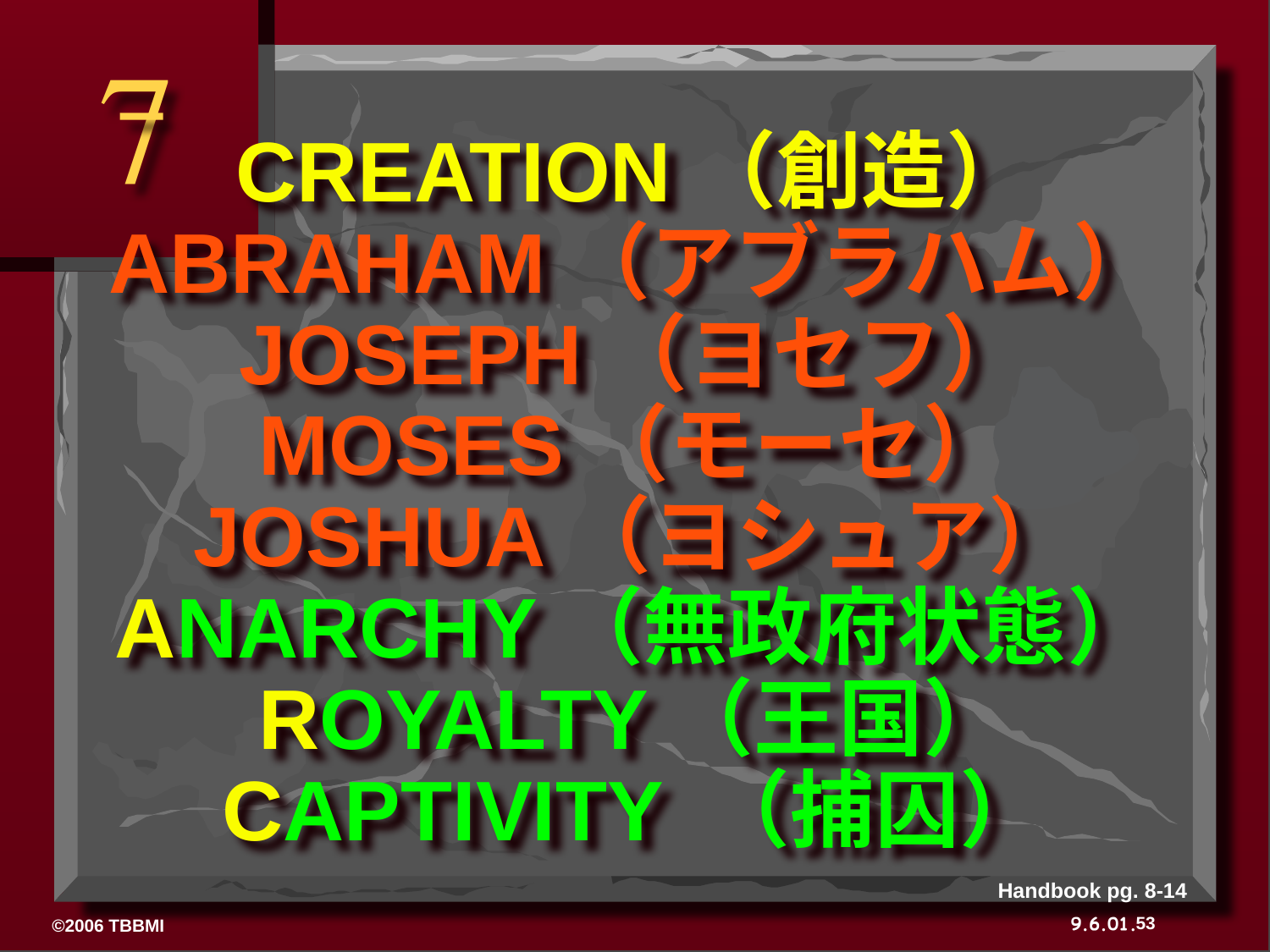

7

# CREATION（創造） ABRAHAM（アブラハム） JOSEPH（ヨセフ） MOSES（モーセ） JOSHUA（ヨシュア） ANARCHY（無政府状態） ROYALTY（王国） CAPTIVITY （捕囚）

Handbook pg. 8-14
53